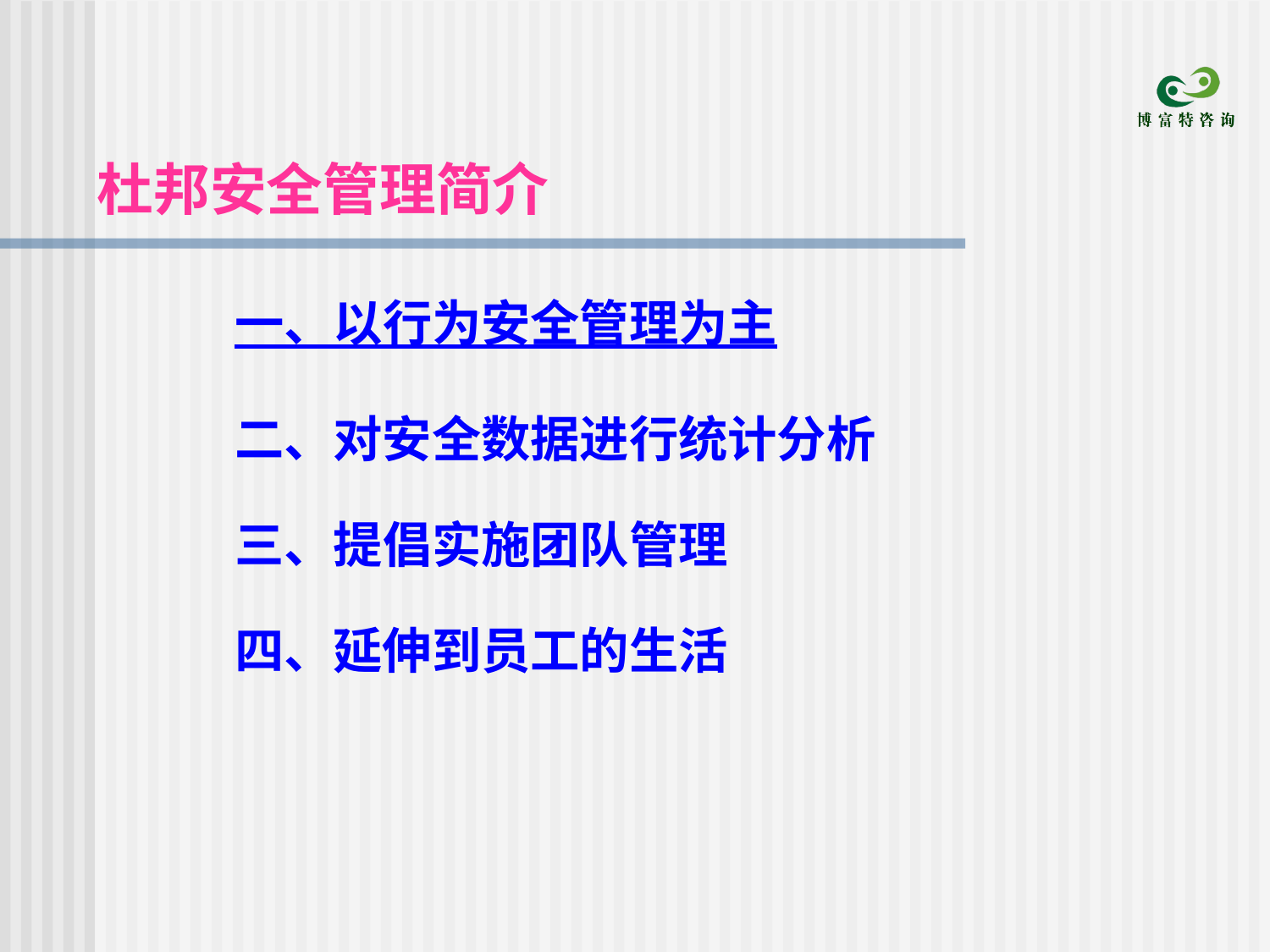

杜邦安全管理简介
一、以行为安全管理为主
二、对安全数据进行统计分析
三、提倡实施团队管理
四、延伸到员工的生活